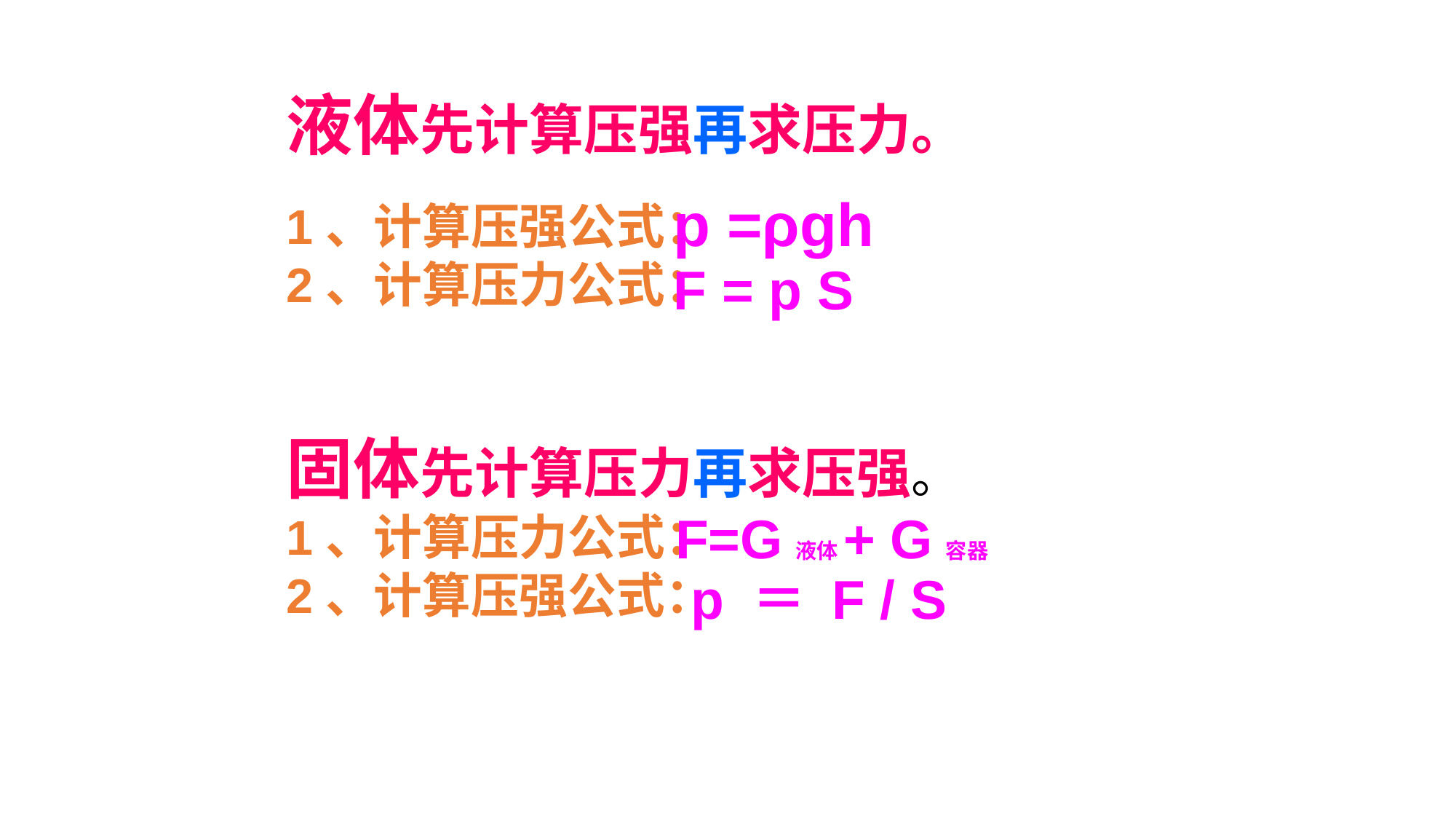

液体先计算压强再求压力。

1、计算压强公式：
2、计算压力公式：
p =ρgh
F = p S
固体先计算压力再求压强。
1、计算压力公式：
2、计算压强公式：
F=G液体+ G容器
p ＝ F / S